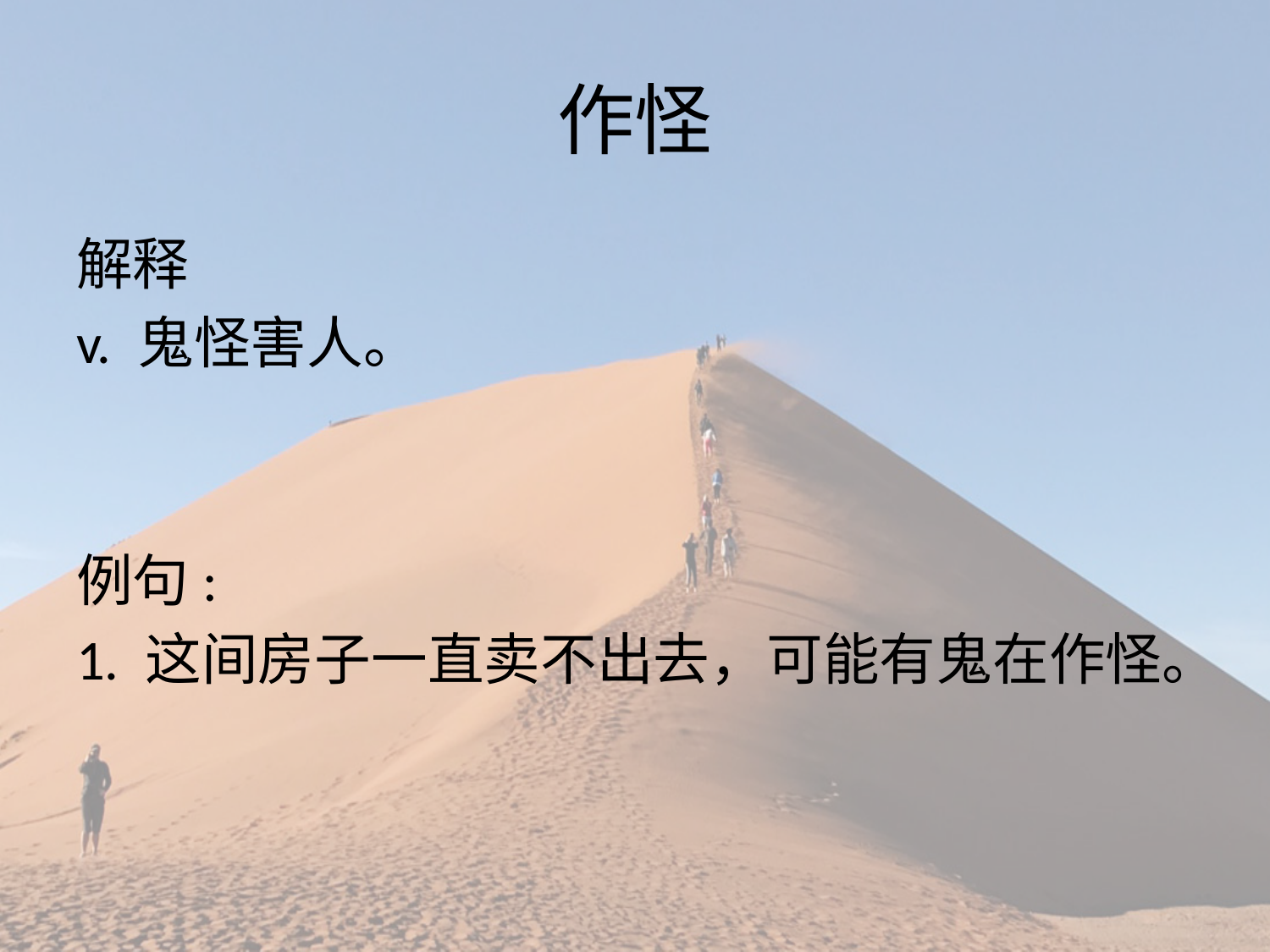

# 作怪
解释
v. 鬼怪害人。

例句:
1. 这间房子一直卖不出去，可能有鬼在作怪。